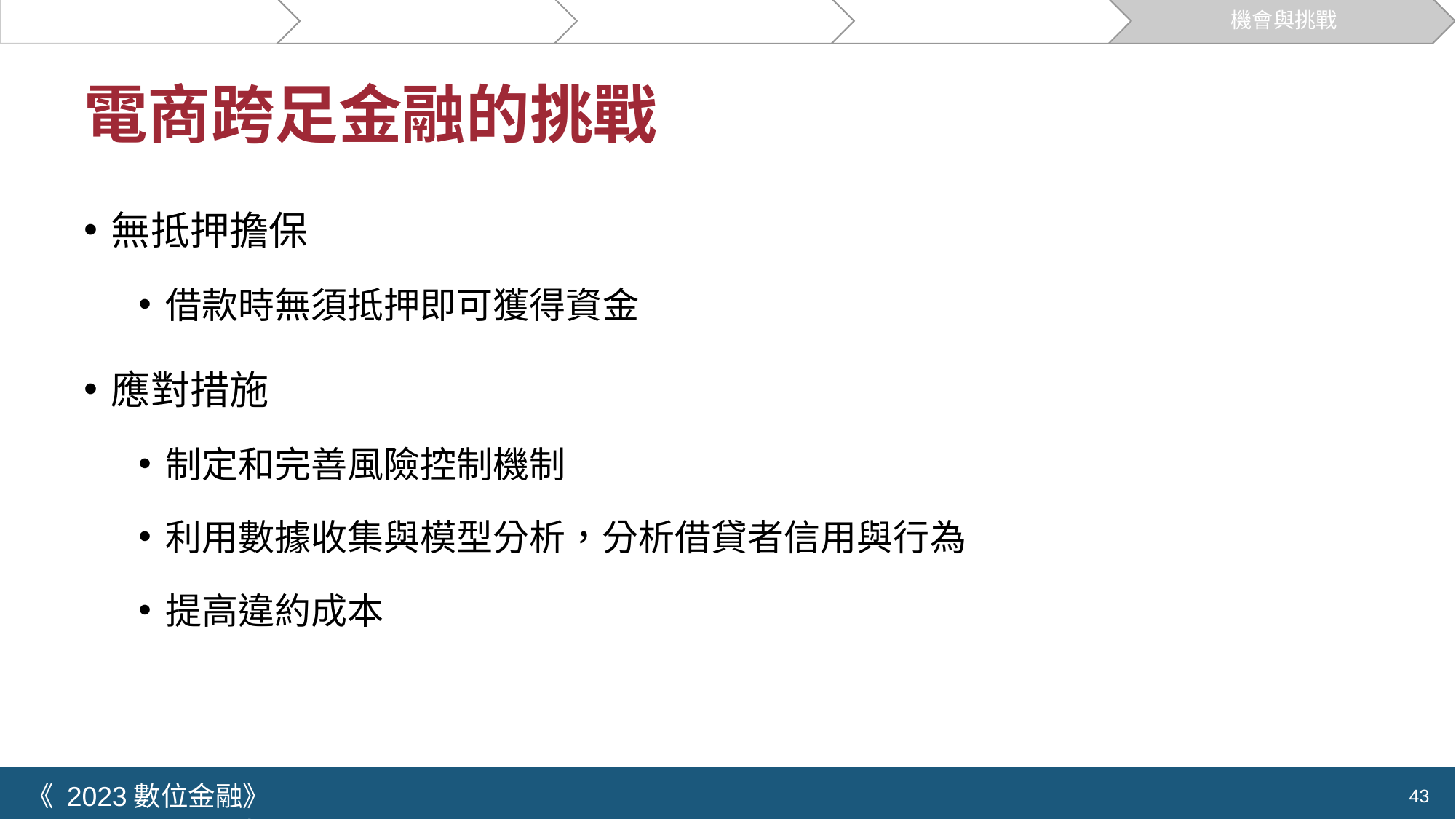

關於電商金融

電商金融的運作

創新模式

市場與案例

機會與挑戰
# 電商跨足金融的挑戰
無抵押擔保
借款時無須抵押即可獲得資金
應對措施
制定和完善風險控制機制
利用數據收集與模型分析，分析借貸者信用與行為
提高違約成本

《 2023數位金融》                                                                                                                                             	NYCU.IIM.IEBI Lab
43